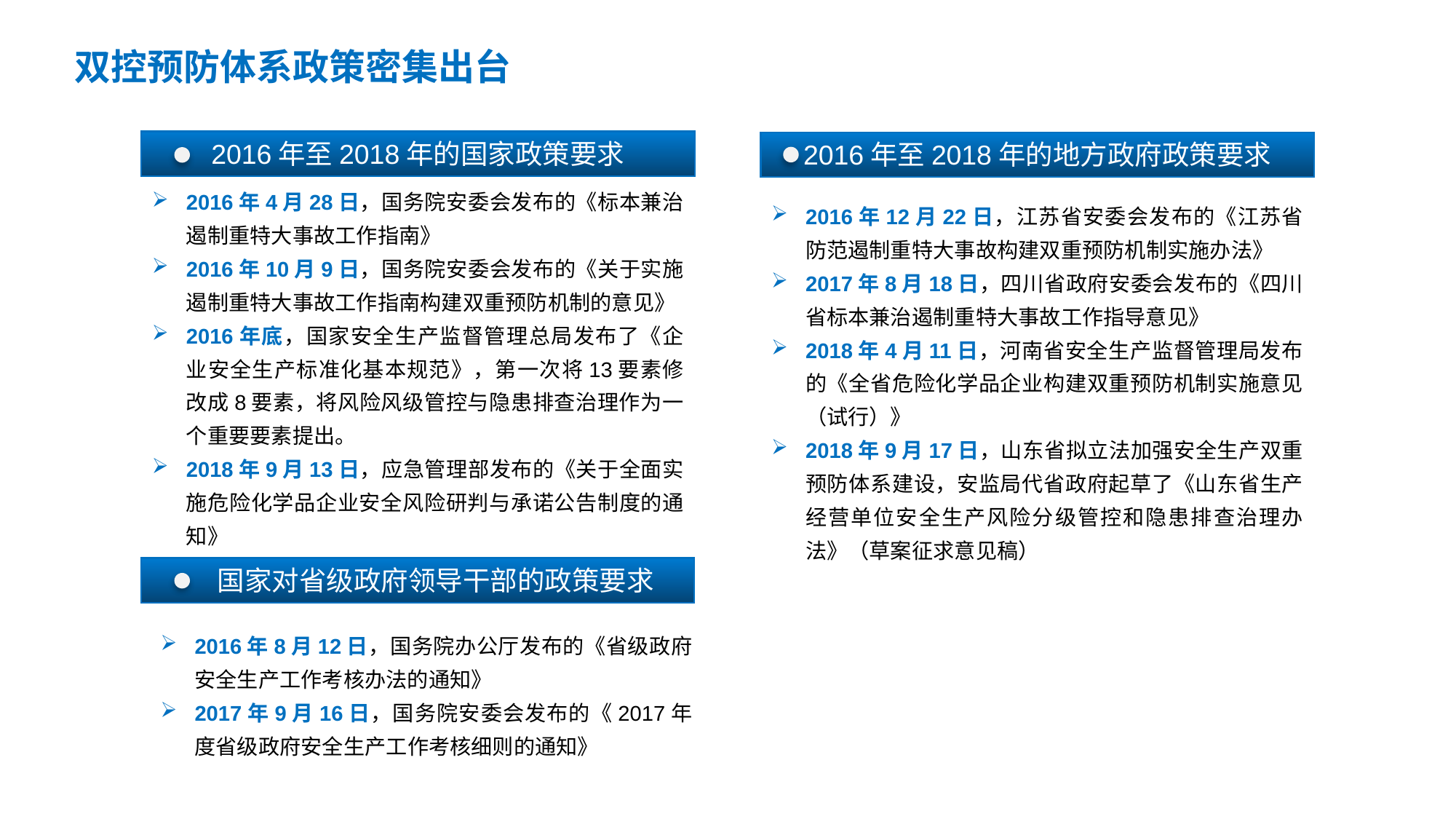

双控预防体系政策密集出台

2016年至2018年的国家政策要求

2016年至2018年的地方政府政策要求
2016年12月22日，江苏省安委会发布的《江苏省防范遏制重特大事故构建双重预防机制实施办法》
2017年8月18日，四川省政府安委会发布的《四川省标本兼治遏制重特大事故工作指导意见》
2018年4月11日，河南省安全生产监督管理局发布的《全省危险化学品企业构建双重预防机制实施意见（试行）》
2018年9月17日，山东省拟立法加强安全生产双重预防体系建设，安监局代省政府起草了《山东省生产经营单位安全生产风险分级管控和隐患排查治理办法》（草案征求意见稿）

2016年4月28日，国务院安委会发布的《标本兼治遏制重特大事故工作指南》
2016年10月9日，国务院安委会发布的《关于实施遏制重特大事故工作指南构建双重预防机制的意见》
2016年底，国家安全生产监督管理总局发布了《企业安全生产标准化基本规范》，第一次将13要素修改成8要素，将风险风级管控与隐患排查治理作为一个重要要素提出。
2018年9月13日，应急管理部发布的《关于全面实施危险化学品企业安全风险研判与承诺公告制度的通知》

国家对省级政府领导干部的政策要求
2016年8月12日，国务院办公厅发布的《省级政府安全生产工作考核办法的通知》
2017年9月16日，国务院安委会发布的《2017年度省级政府安全生产工作考核细则的通知》